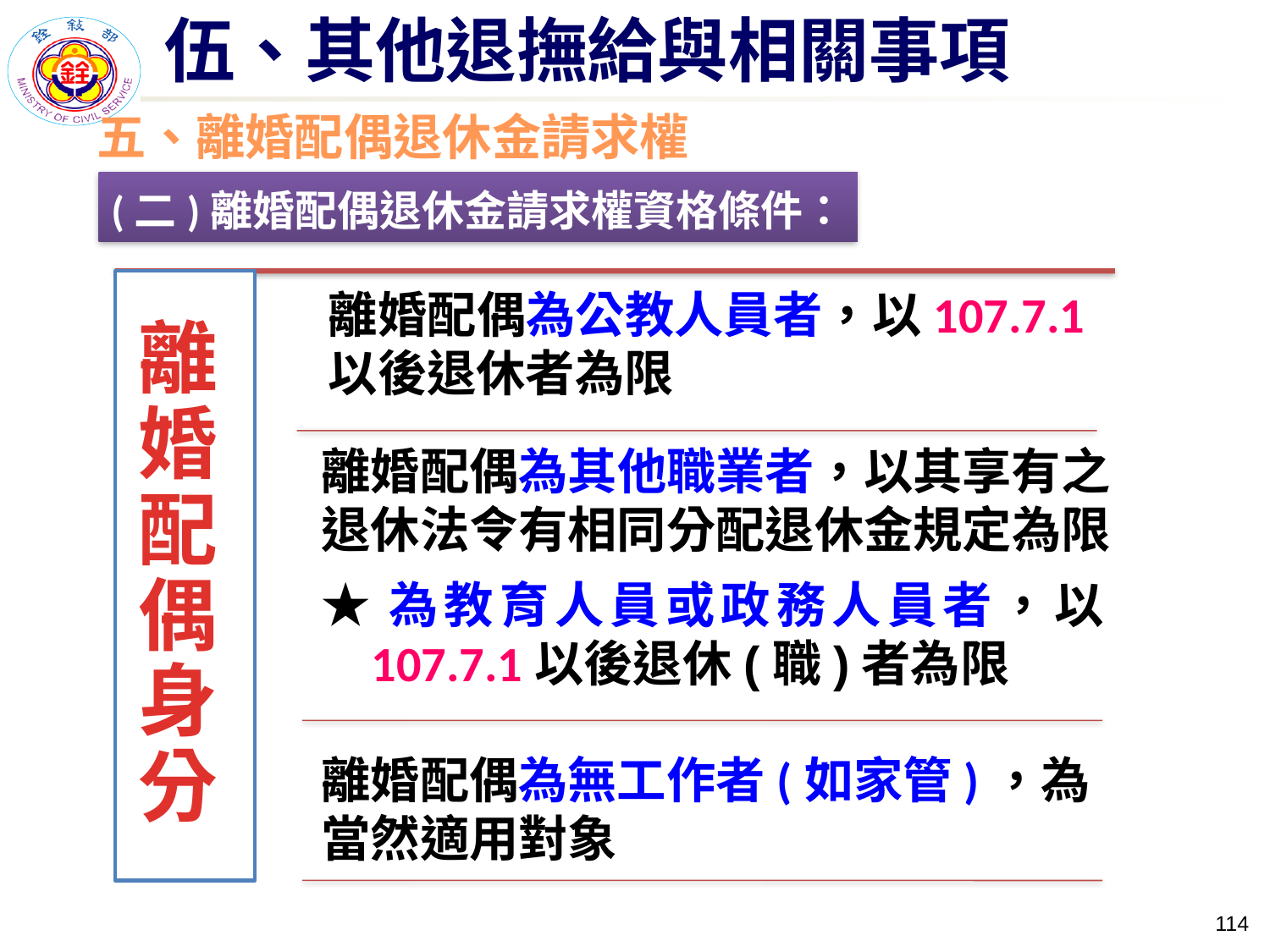

伍、其他退撫給與相關事項
五、離婚配偶退休金請求權
(二)離婚配偶退休金請求權資格條件：
離婚配偶為公教人員者，以107.7.1以後退休者為限

離婚配偶身分

離婚配偶為其他職業者，以其享有之退休法令有相同分配退休金規定為限
★為教育人員或政務人員者，以107.7.1以後退休(職)者為限

離婚配偶為無工作者(如家管)，為當然適用對象

114